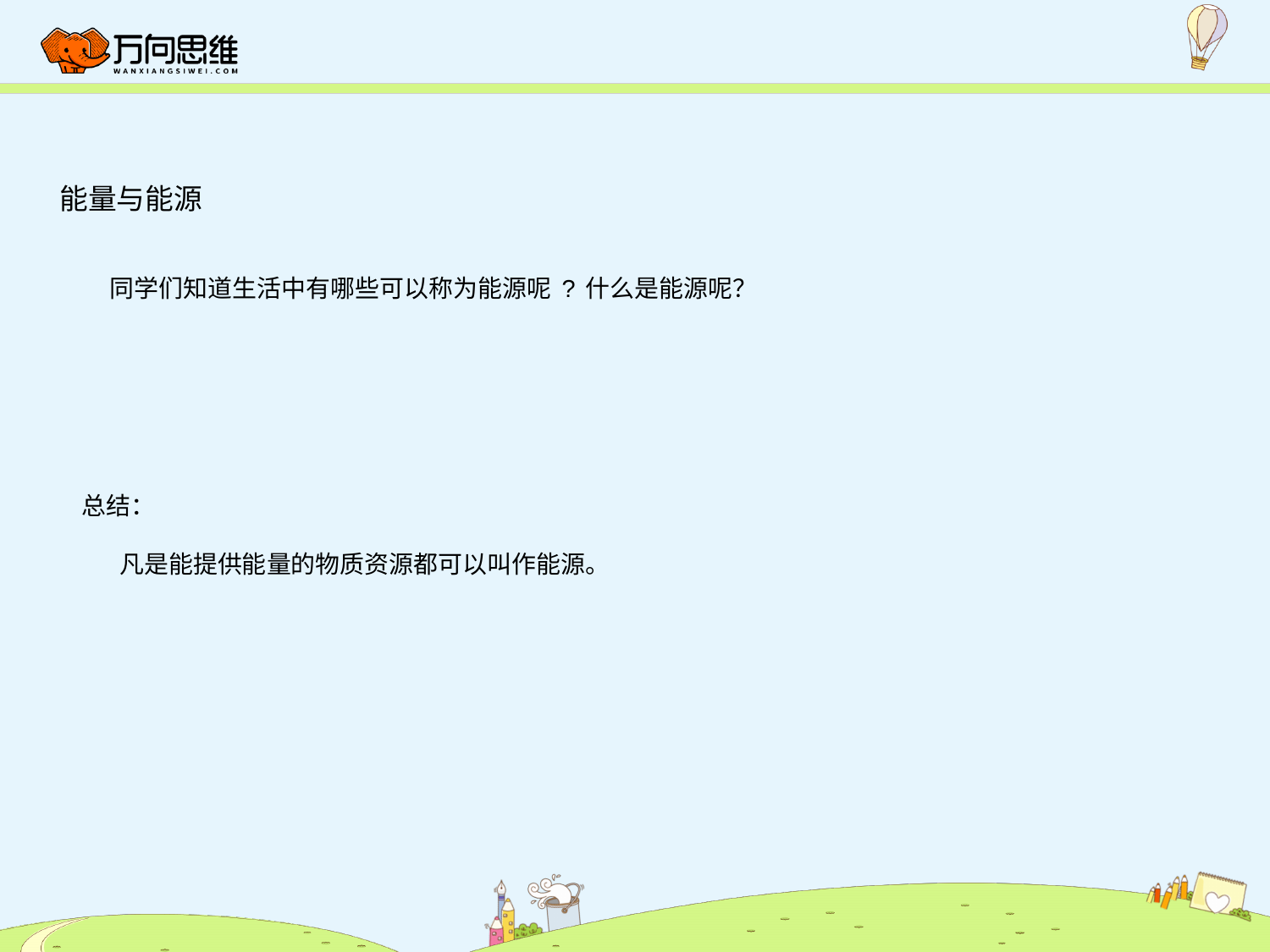

能量与能源
     同学们知道生活中有哪些可以称为能源呢?什么是能源呢？

总结：
     凡是能提供能量的物质资源都可以叫作能源。